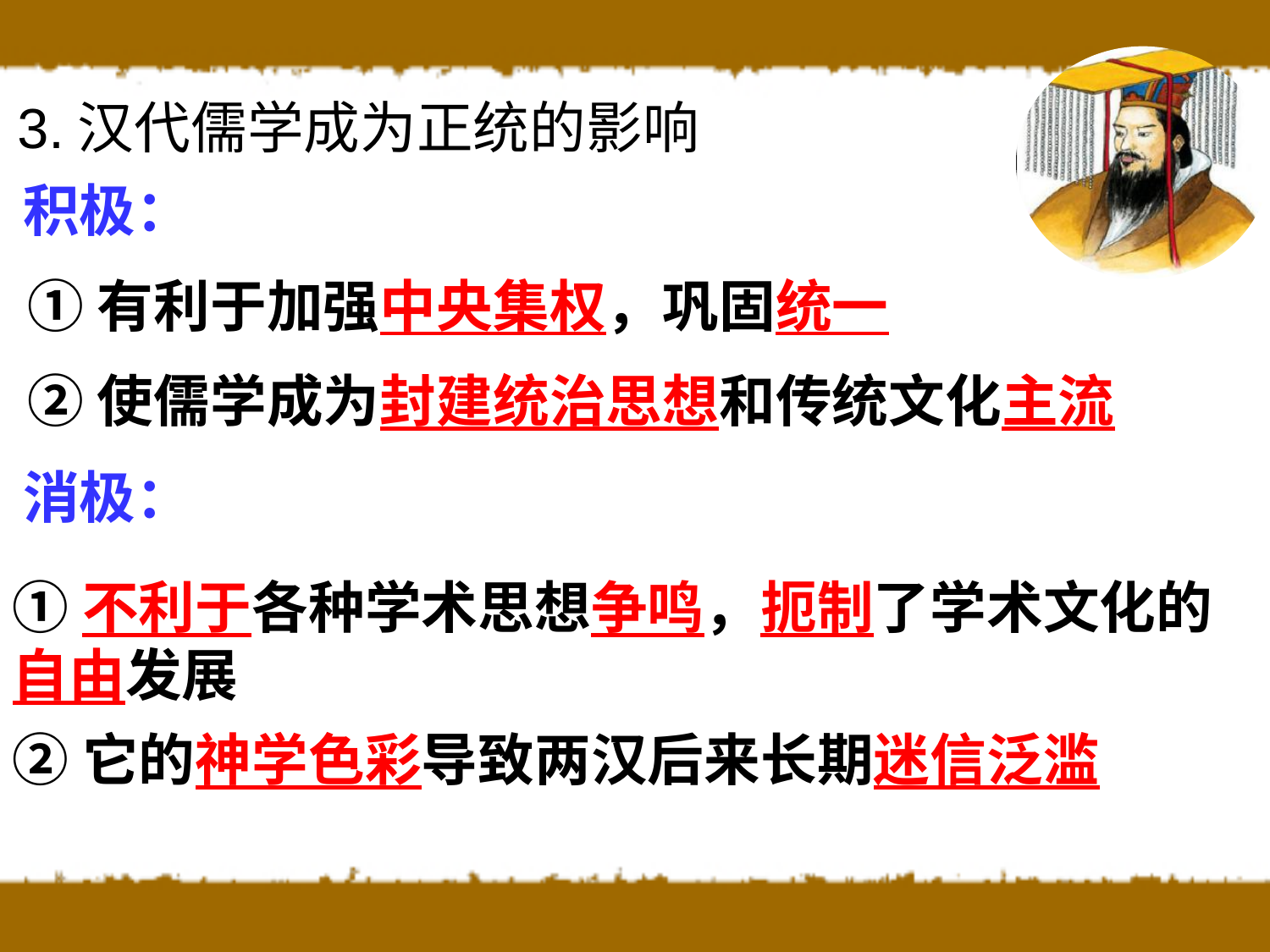

3.汉代儒学成为正统的影响
积极：
①有利于加强中央集权，巩固统一
②使儒学成为封建统治思想和传统文化主流
消极：
①不利于各种学术思想争鸣，扼制了学术文化的自由发展
②它的神学色彩导致两汉后来长期迷信泛滥